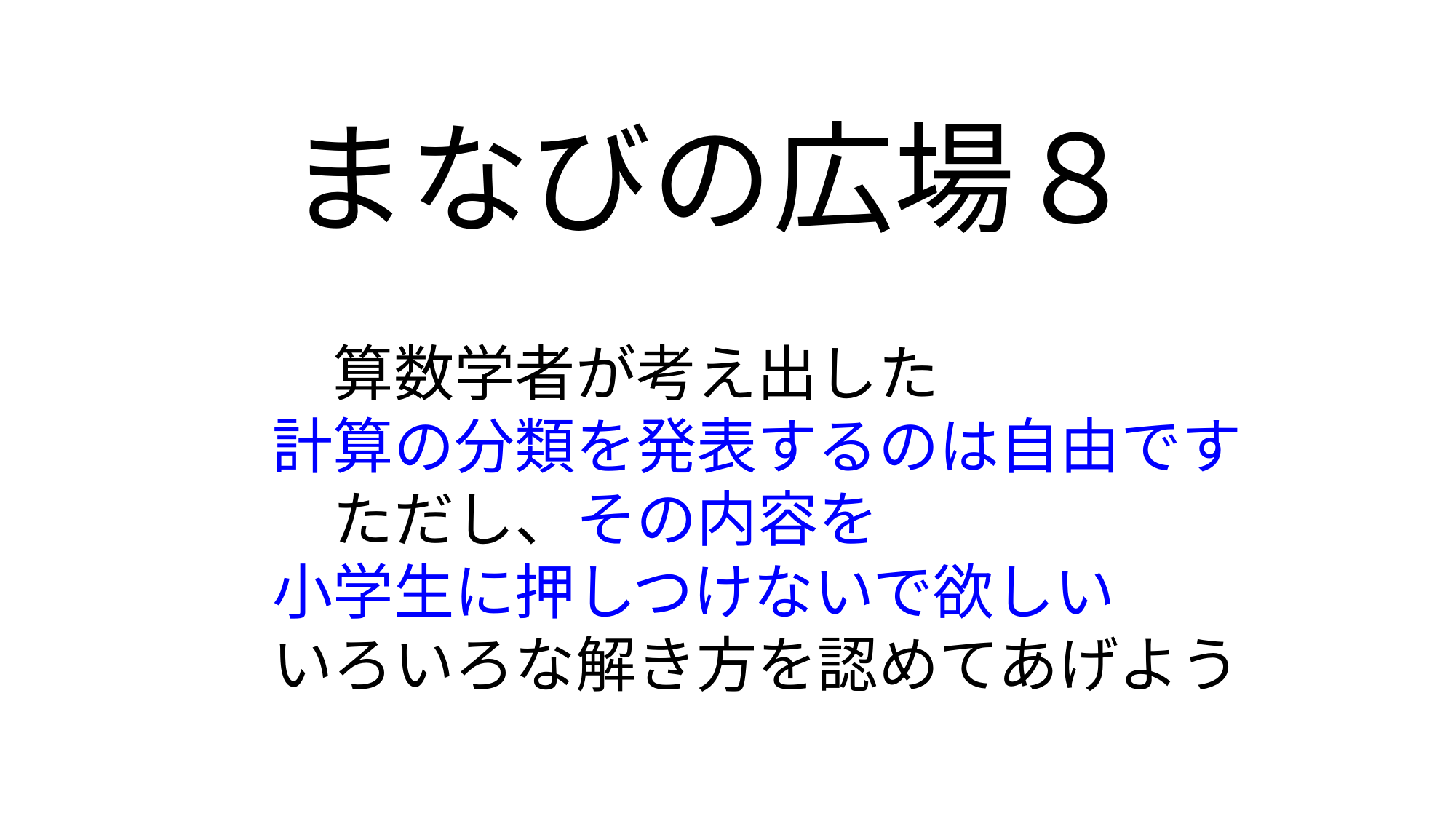

# まなびの広場８
　算数学者が考え出した
計算の分類を発表するのは自由です
　ただし、その内容を
小学生に押しつけないで欲しい
いろいろな解き方を認めてあげよう